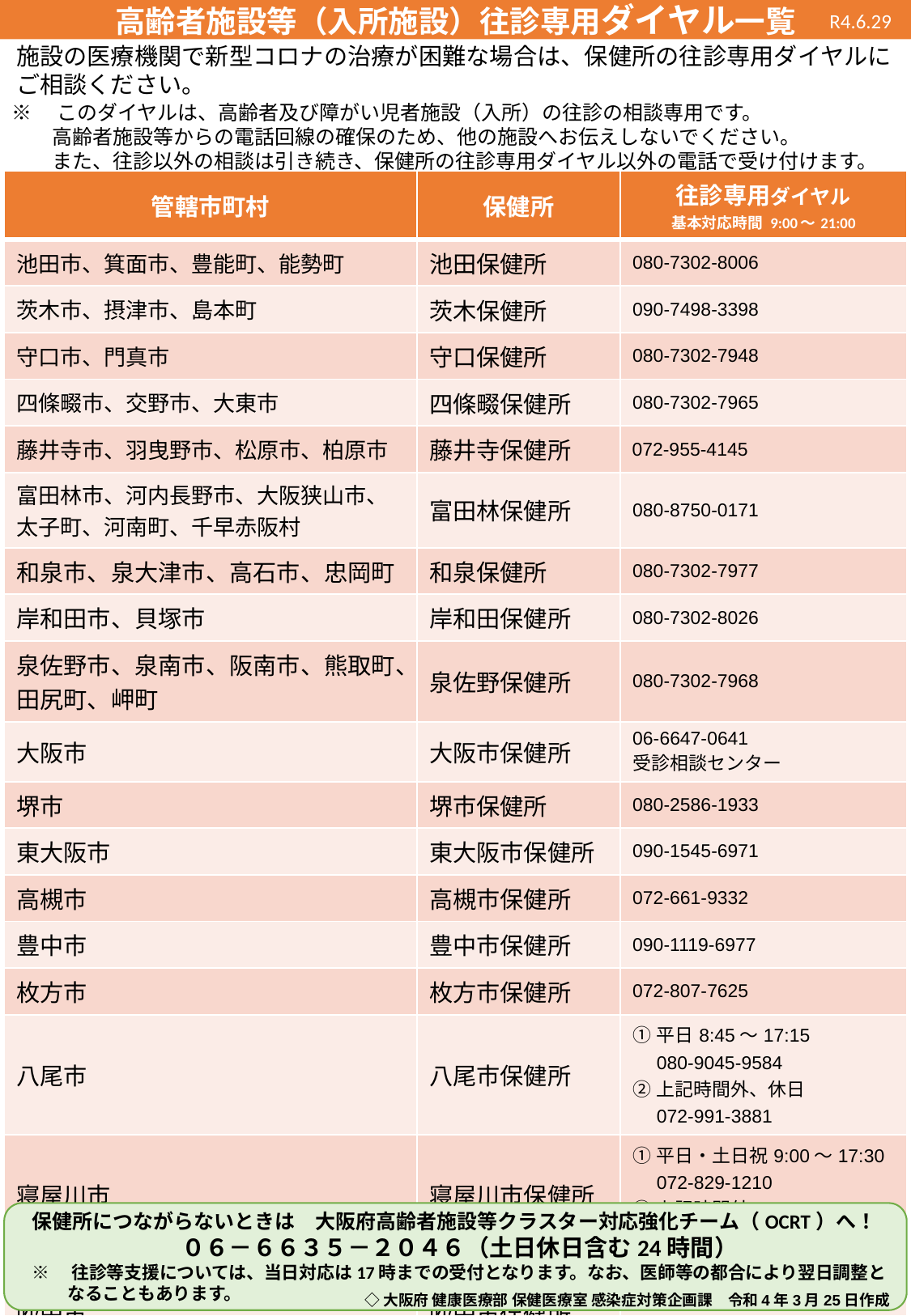

高齢者施設等（入所施設）往診専用ダイヤル一覧
R4.6.29
施設の医療機関で新型コロナの治療が困難な場合は、保健所の往診専用ダイヤルにご相談ください。
※　このダイヤルは、高齢者及び障がい児者施設（入所）の往診の相談専用です。
　　高齢者施設等からの電話回線の確保のため、他の施設へお伝えしないでください。
　　また、往診以外の相談は引き続き、保健所の往診専用ダイヤル以外の電話で受け付けます。
| 管轄市町村 | 保健所 | 往診専用ダイヤル 基本対応時間 9:00～21:00 |
| --- | --- | --- |
| 池田市、箕面市、豊能町、能勢町 | 池田保健所 | 080-7302-8006 |
| 茨木市、摂津市、島本町 | 茨木保健所 | 090-7498-3398 |
| 守口市、門真市 | 守口保健所 | 080-7302-7948 |
| 四條畷市、交野市、大東市 | 四條畷保健所 | 080-7302-7965 |
| 藤井寺市、羽曳野市、松原市、柏原市 | 藤井寺保健所 | 072-955-4145 |
| 富田林市、河内長野市、大阪狭山市、 太子町、河南町、千早赤阪村 | 富田林保健所 | 080-8750-0171 |
| 和泉市、泉大津市、高石市、忠岡町 | 和泉保健所 | 080-7302-7977 |
| 岸和田市、貝塚市 | 岸和田保健所 | 080-7302-8026 |
| 泉佐野市、泉南市、阪南市、熊取町、 田尻町、岬町 | 泉佐野保健所 | 080-7302-7968 |
| 大阪市 | 大阪市保健所 | 06-6647-0641 受診相談センター |
| 堺市 | 堺市保健所 | 080-2586-1933 |
| 東大阪市 | 東大阪市保健所 | 090-1545-6971 |
| 高槻市 | 高槻市保健所 | 072-661-9332 |
| 豊中市 | 豊中市保健所 | 090-1119-6977 |
| 枚方市 | 枚方市保健所 | 072-807-7625 |
| 八尾市 | 八尾市保健所 | ①平日8:45～17:15 　080-9045-9584 ②上記時間外、休日 　072-991-3881 |
| 寝屋川市 | 寝屋川市保健所 | ①平日・土日祝9:00～17:30 　072-829-1210 ②上記時間外 　080-9943-0225 |
| 吹田市 | 吹田市保健所 | ①平日 　０６-４８６０-6155 ②夜間土日祝 　　080-7383-1816 |

保健所につながらないときは　大阪府高齢者施設等クラスター対応強化チーム（OCRT）へ！
０６－６６３５－２０４６（土日休日含む24時間）
※　往診等支援については、当日対応は17時までの受付となります。なお、医師等の都合により翌日調整と
　　なることもあります。

◇大阪府 健康医療部 保健医療室 感染症対策企画課　令和4年3月25日作成